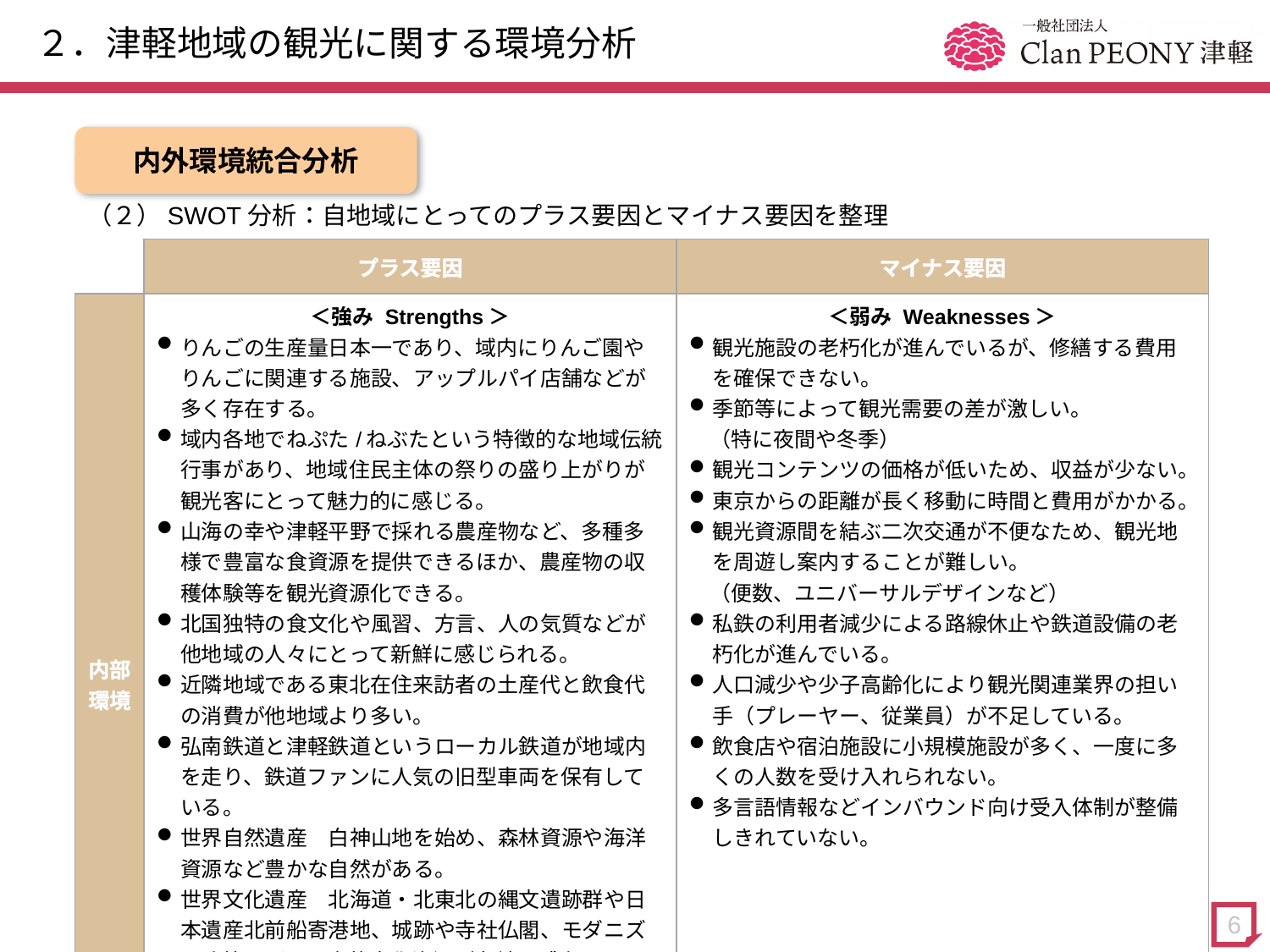

# ２．津軽地域の観光に関する環境分析
内外環境統合分析
（２）SWOT分析：自地域にとってのプラス要因とマイナス要因を整理
|  | プラス要因 | マイナス要因 |
| --- | --- | --- |
| 内部環境 | ＜強み Strengths＞ りんごの生産量日本一であり、域内にりんご園やりんごに関連する施設、アップルパイ店舗などが多く存在する。 域内各地でねぷた/ねぶたという特徴的な地域伝統行事があり、地域住民主体の祭りの盛り上がりが観光客にとって魅力的に感じる。 山海の幸や津軽平野で採れる農産物など、多種多様で豊富な食資源を提供できるほか、農産物の収穫体験等を観光資源化できる。 北国独特の食文化や風習、方言、人の気質などが他地域の人々にとって新鮮に感じられる。 近隣地域である東北在住来訪者の土産代と飲食代の消費が他地域より多い。 弘南鉄道と津軽鉄道というローカル鉄道が地域内を走り、鉄道ファンに人気の旧型車両を保有している。 世界自然遺産　白神山地を始め、森林資源や海洋資源など豊かな自然がある。 世界文化遺産　北海道・北東北の縄文遺跡群や日本遺産北前船寄港地、城跡や寺社仏閣、モダニズム建築など、歴史的文化資源が各地に残存する。 山里文化やマタギ文化がある。 温泉資源が豊富で公衆浴場が平地にも多く存在し、地域住民に朝風呂文化がある。 | ＜弱み Weaknesses＞ 観光施設の老朽化が進んでいるが、修繕する費用を確保できない。 季節等によって観光需要の差が激しい。 　（特に夜間や冬季） 観光コンテンツの価格が低いため、収益が少ない。 東京からの距離が長く移動に時間と費用がかかる。 観光資源間を結ぶ二次交通が不便なため、観光地を周遊し案内することが難しい。 　（便数、ユニバーサルデザインなど） 私鉄の利用者減少による路線休止や鉄道設備の老朽化が進んでいる。 人口減少や少子高齢化により観光関連業界の担い手（プレーヤー、従業員）が不足している。 飲食店や宿泊施設に小規模施設が多く、一度に多くの人数を受け入れられない。 多言語情報などインバウンド向け受入体制が整備しきれていない。 |
6